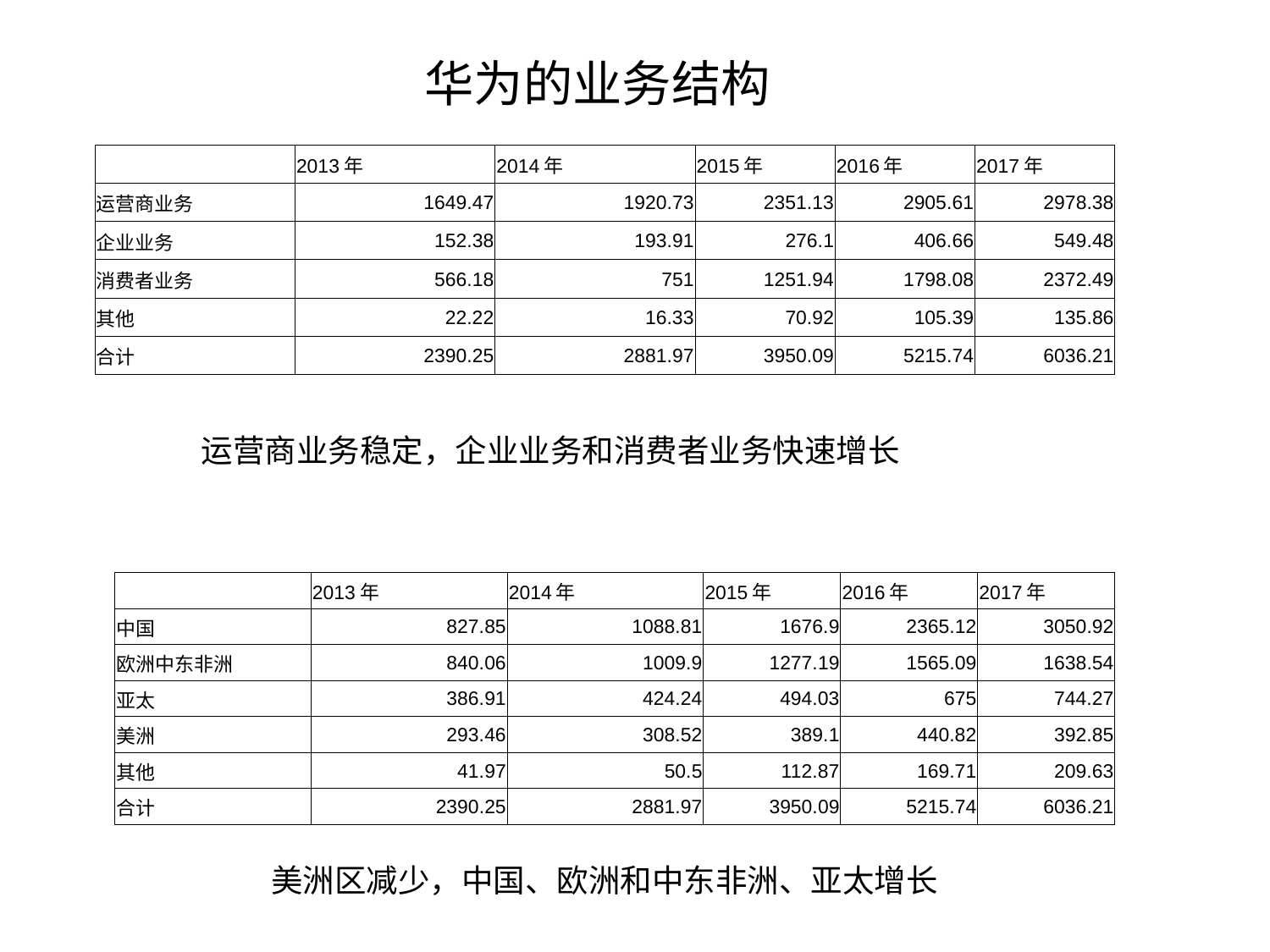

华为的业务结构
|  | 2013年 | 2014年 | 2015年 | 2016年 | 2017年 |
| --- | --- | --- | --- | --- | --- |
| 运营商业务 | 1649.47 | 1920.73 | 2351.13 | 2905.61 | 2978.38 |
| 企业业务 | 152.38 | 193.91 | 276.1 | 406.66 | 549.48 |
| 消费者业务 | 566.18 | 751 | 1251.94 | 1798.08 | 2372.49 |
| 其他 | 22.22 | 16.33 | 70.92 | 105.39 | 135.86 |
| 合计 | 2390.25 | 2881.97 | 3950.09 | 5215.74 | 6036.21 |
运营商业务稳定，企业业务和消费者业务快速增长
|  | 2013年 | 2014年 | 2015年 | 2016年 | 2017年 |
| --- | --- | --- | --- | --- | --- |
| 中国 | 827.85 | 1088.81 | 1676.9 | 2365.12 | 3050.92 |
| 欧洲中东非洲 | 840.06 | 1009.9 | 1277.19 | 1565.09 | 1638.54 |
| 亚太 | 386.91 | 424.24 | 494.03 | 675 | 744.27 |
| 美洲 | 293.46 | 308.52 | 389.1 | 440.82 | 392.85 |
| 其他 | 41.97 | 50.5 | 112.87 | 169.71 | 209.63 |
| 合计 | 2390.25 | 2881.97 | 3950.09 | 5215.74 | 6036.21 |
美洲区减少，中国、欧洲和中东非洲、亚太增长